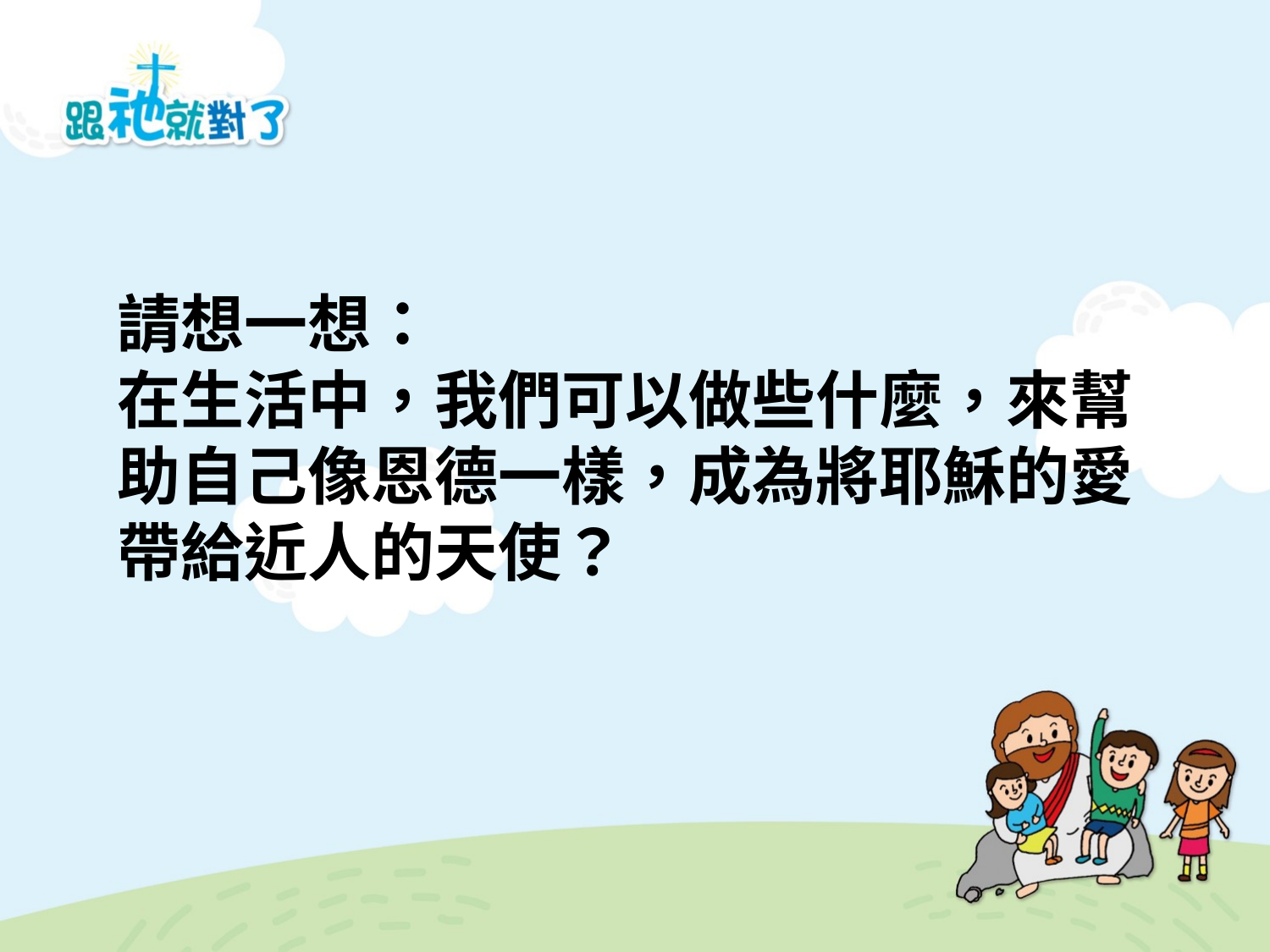

請想一想：
在生活中，我們可以做些什麼，來幫助自己像恩德一樣，成為將耶穌的愛帶給近人的天使？